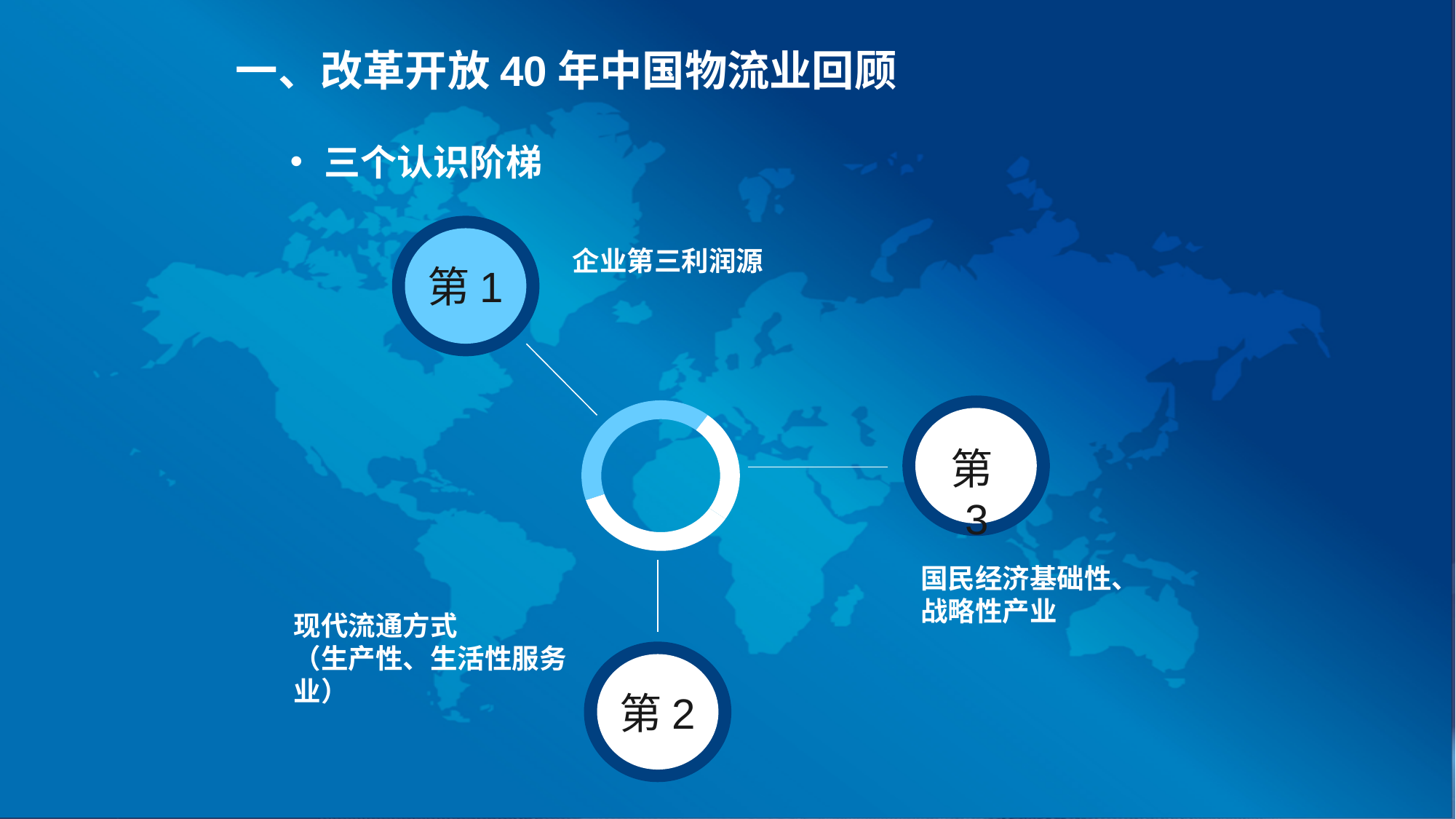

一、改革开放40年中国物流业回顾
三个认识阶梯

企业第三利润源
第1

第3

国民经济基础性、战略性产业
现代流通方式
（生产性、生活性服务业）

第2